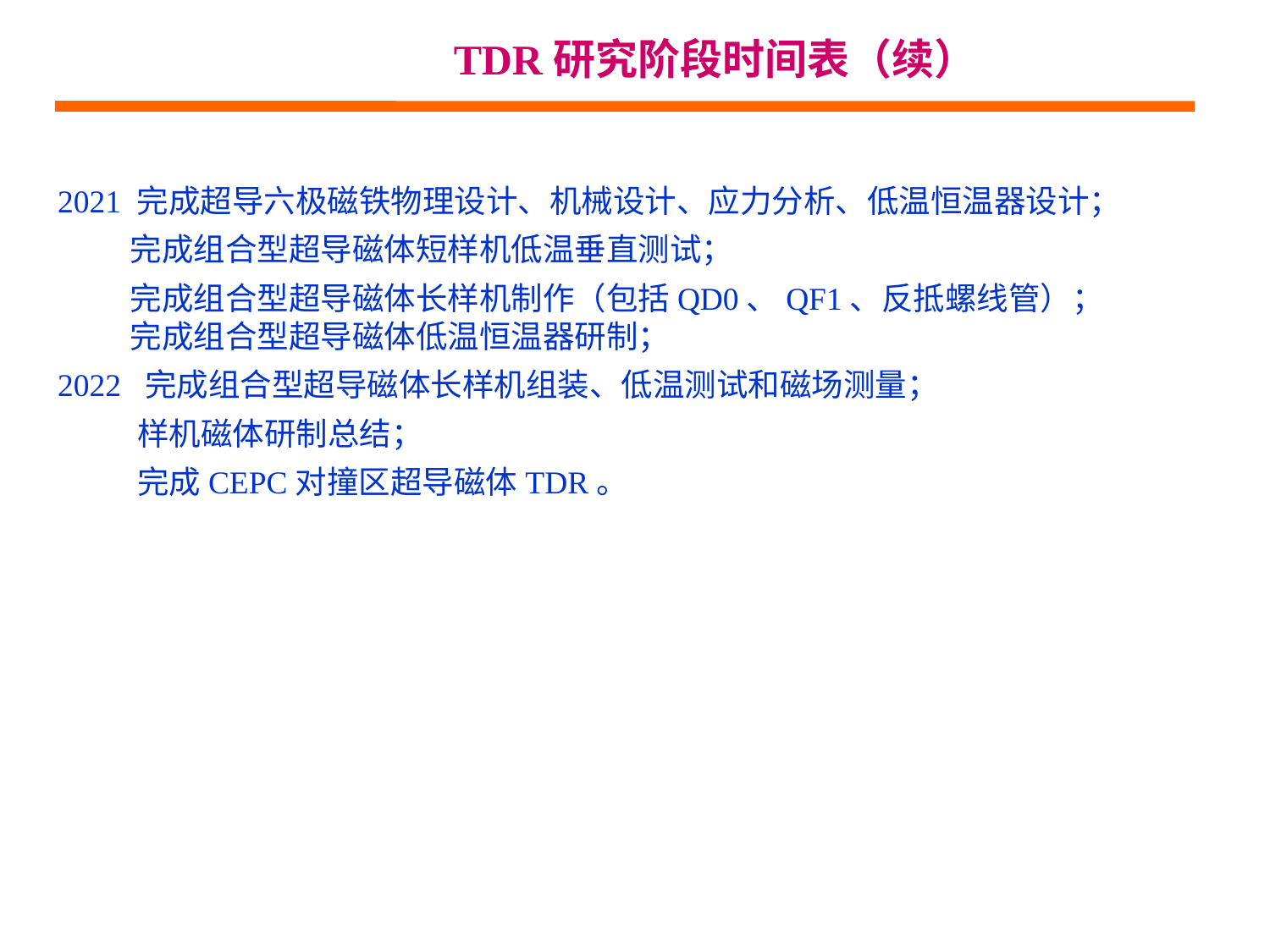

TDR研究阶段时间表（续）

2021 完成超导六极磁铁物理设计、机械设计、应力分析、低温恒温器设计；
         完成组合型超导磁体短样机低温垂直测试；
         完成组合型超导磁体长样机制作（包括QD0、QF1、反抵螺线管）；
         完成组合型超导磁体低温恒温器研制；
2022  完成组合型超导磁体长样机组装、低温测试和磁场测量；
          样机磁体研制总结；
          完成CEPC对撞区超导磁体TDR。